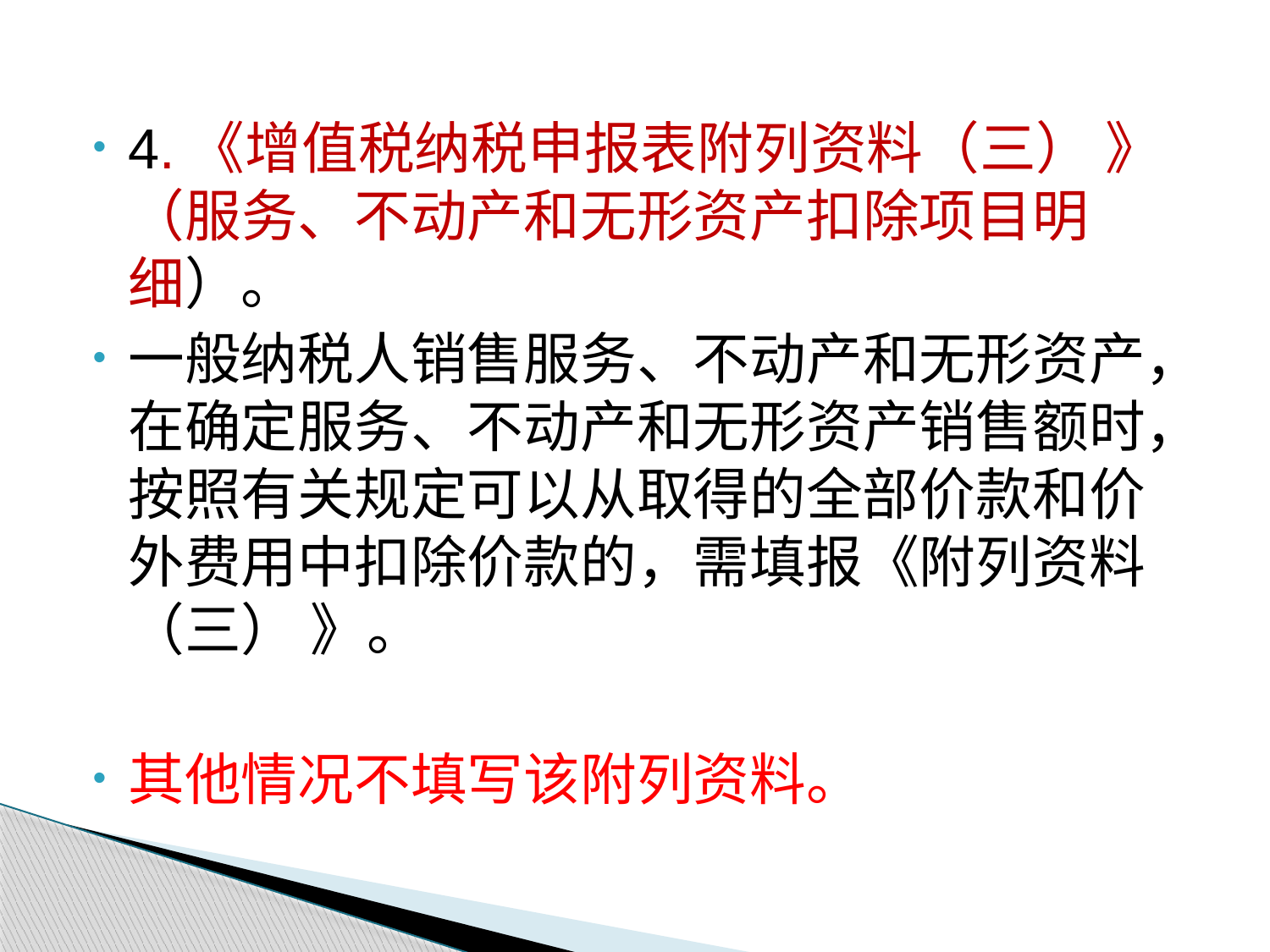

4.《增值税纳税申报表附列资料（三） 》 （服务、不动产和无形资产扣除项目明细）。
一般纳税人销售服务、不动产和无形资产，在确定服务、不动产和无形资产销售额时，按照有关规定可以从取得的全部价款和价外费用中扣除价款的，需填报《附列资料（三） 》。

其他情况不填写该附列资料。